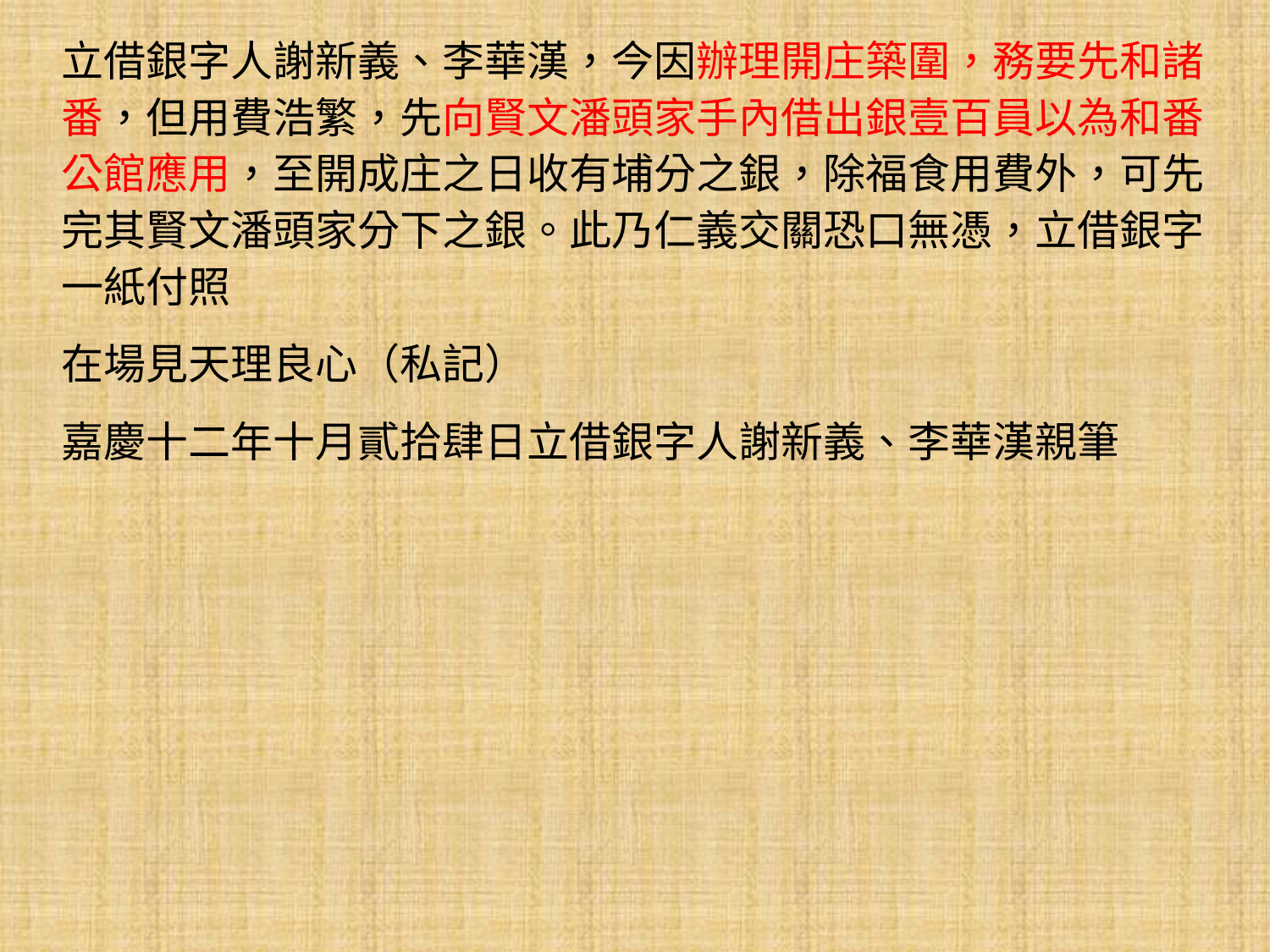

立借銀字人謝新義、李華漢，今因辦理開庄築圍，務要先和諸番，但用費浩繁，先向賢文潘頭家手內借出銀壹百員以為和番公館應用，至開成庄之日收有埔分之銀，除福食用費外，可先完其賢文潘頭家分下之銀。此乃仁義交關恐口無憑，立借銀字一紙付照
在場見天理良心（私記）
嘉慶十二年十月貳拾肆日立借銀字人謝新義、李華漢親筆